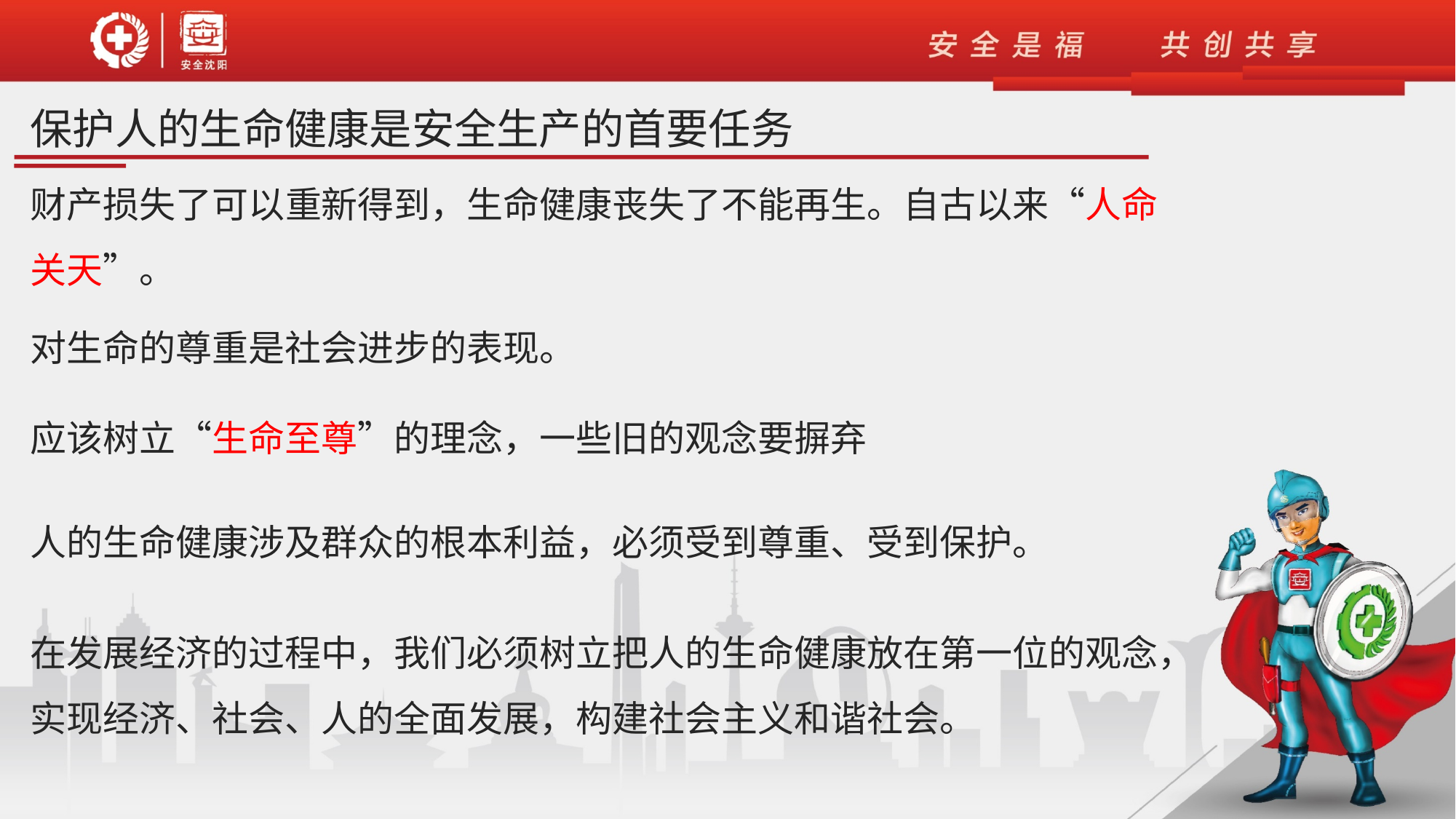

保护人的生命健康是安全生产的首要任务
财产损失了可以重新得到，生命健康丧失了不能再生。自古以来“人命关天”。

对生命的尊重是社会进步的表现。
应该树立“生命至尊”的理念，一些旧的观念要摒弃
人的生命健康涉及群众的根本利益，必须受到尊重、受到保护。
在发展经济的过程中，我们必须树立把人的生命健康放在第一位的观念，实现经济、社会、人的全面发展，构建社会主义和谐社会。